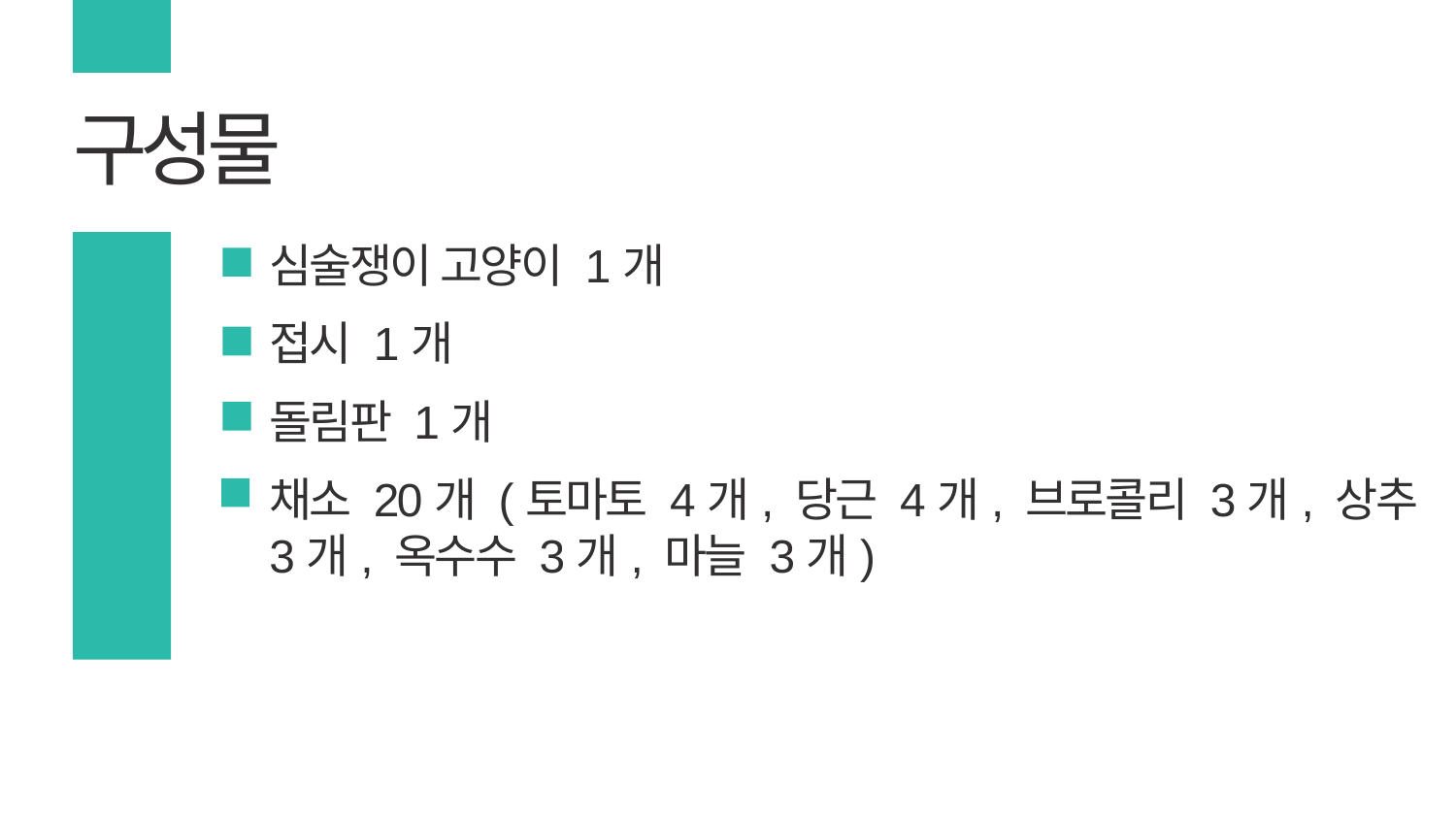

# 구성물
심술쟁이 고양이 1개
접시 1개
돌림판 1개
채소 20개 (토마토 4개, 당근 4개, 브로콜리 3개, 상추 3개, 옥수수 3개, 마늘 3개)